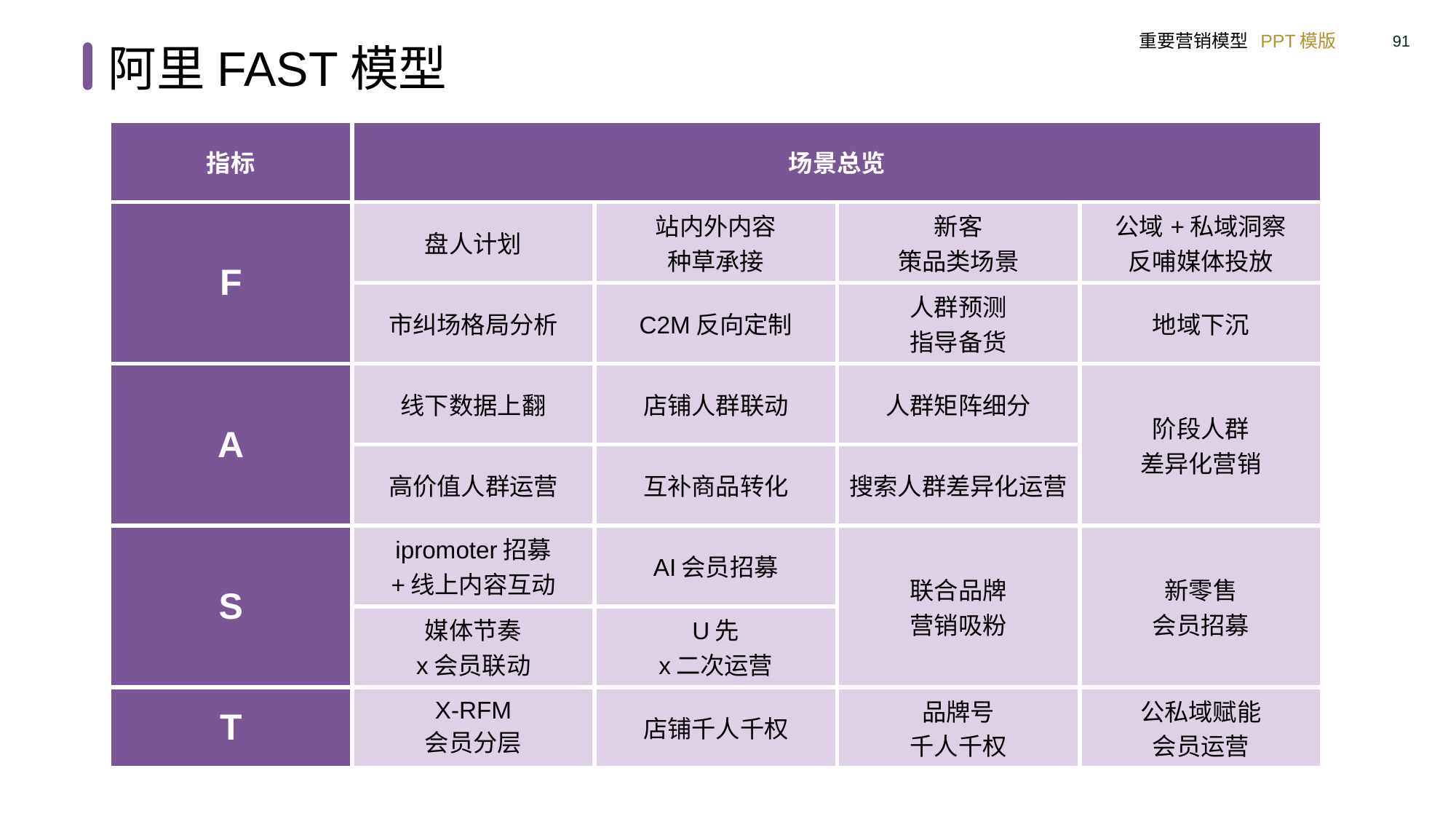

阿里FAST模型
| 指标 | 场景总览 |  |  |  |
| --- | --- | --- | --- | --- |
| F | 盘人计划 | 站内外内容 种草承接 | 新客 策品类场景 | 公域+私域洞察 反哺媒体投放 |
|  | 市纠场格局分析 | C2M反向定制 | 人群预测 指导备货 | 地域下沉 |
| A | 线下数据上翻 | 店铺人群联动 | 人群矩阵细分 | 阶段人群 差异化营销 |
|  | 高价值人群运营 | 互补商品转化 | 搜索人群差异化运营 |  |
| S | ipromoter招募 +线上内容互动 | AI会员招募 | 联合品牌 营销吸粉 | 新零售 会员招募 |
|  | 媒体节奏 x会员联动 | U先 x二次运营 |  |  |
| T | X-RFM 会员分层 | 店铺千人千权 | 品牌号 千人千权 | 公私域赋能 会员运营 |